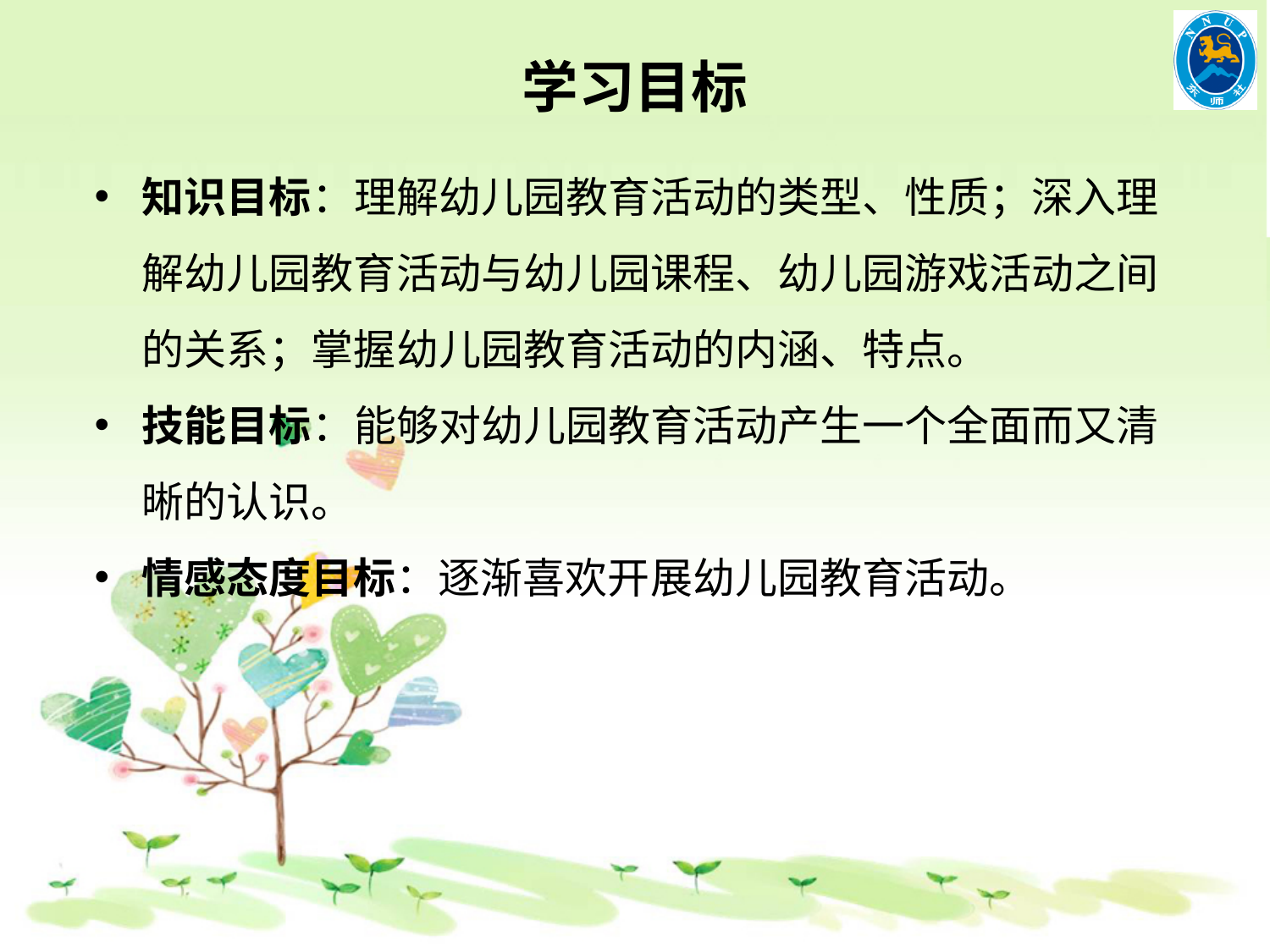

学习目标
知识目标：理解幼儿园教育活动的类型、性质；深入理解幼儿园教育活动与幼儿园课程、幼儿园游戏活动之间的关系；掌握幼儿园教育活动的内涵、特点。
技能目标：能够对幼儿园教育活动产生一个全面而又清晰的认识。
情感态度目标：逐渐喜欢开展幼儿园教育活动。